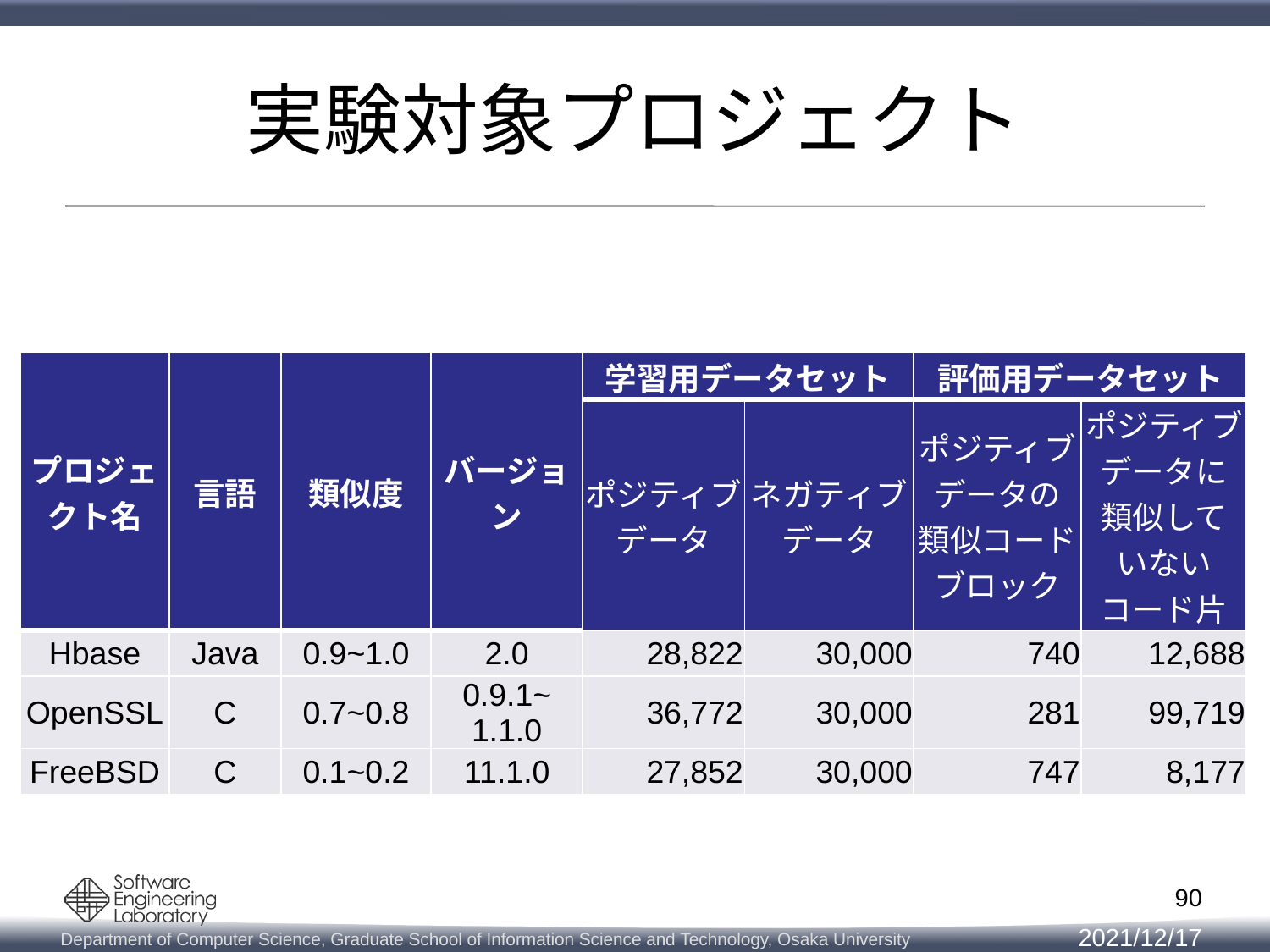

# 実験対象プロジェクト

| プロジェクト名 | 言語 | 類似度 | バージョン | 学習用データセット |  | 評価用データセット |  |
| --- | --- | --- | --- | --- | --- | --- | --- |
|  |  |  |  | ポジティブデータ | ネガティブデータ | ポジティブデータの 類似コードブロック | ポジティブデータに 類似して いない コード片 |
| Hbase | Java | 0.9~1.0 | 2.0 | 28,822 | 30,000 | 740 | 12,688 |
| OpenSSL | C | 0.7~0.8 | 0.9.1~ 1.1.0 | 36,772 | 30,000 | 281 | 99,719 |
| FreeBSD | C | 0.1~0.2 | 11.1.0 | 27,852 | 30,000 | 747 | 8,177 |
90
2021/12/17